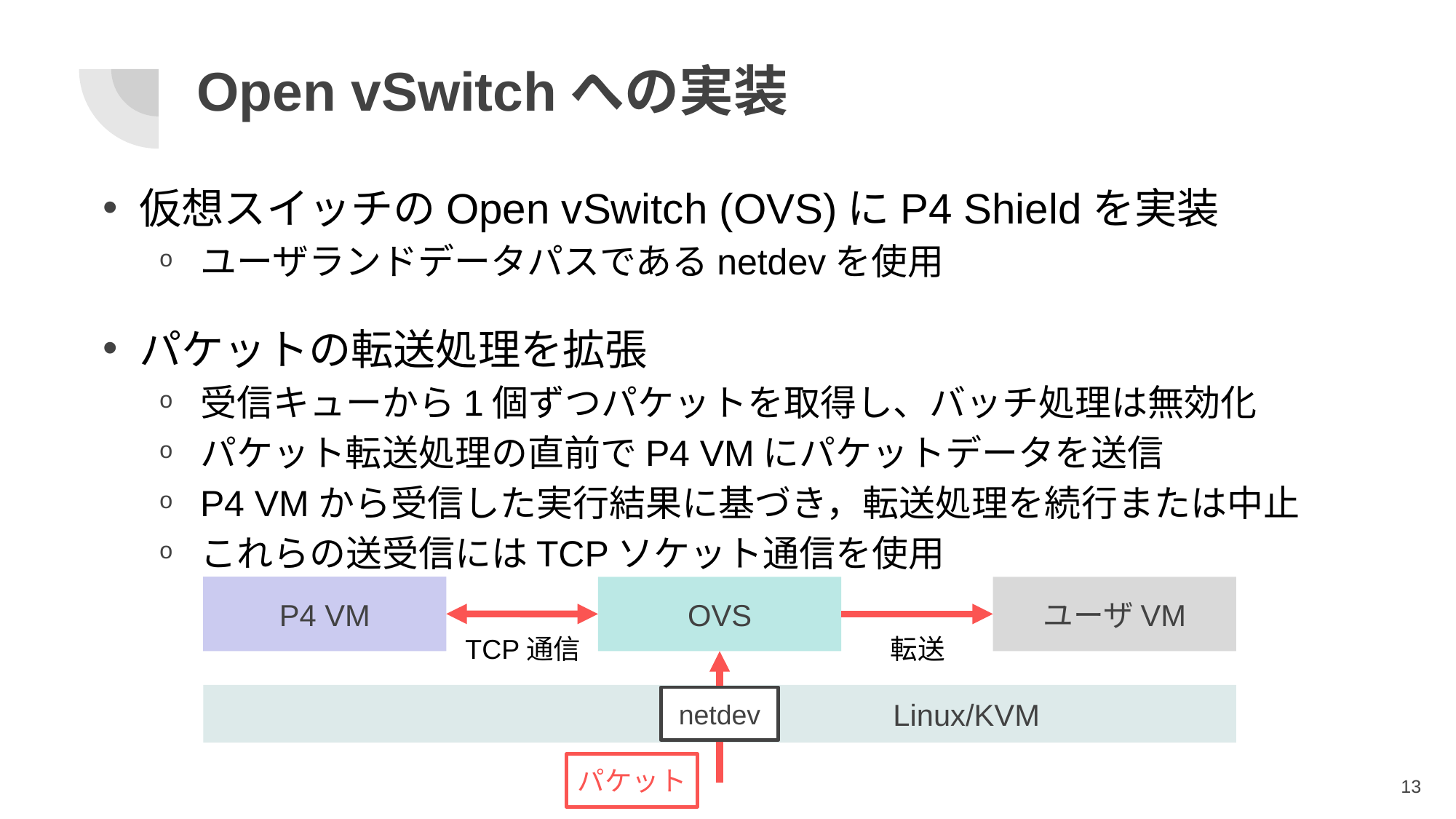

# Open vSwitchへの実装
仮想スイッチのOpen vSwitch (OVS)にP4 Shieldを実装
ユーザランドデータパスであるnetdevを使用

パケットの転送処理を拡張
受信キューから1個ずつパケットを取得し、バッチ処理は無効化
パケット転送処理の直前でP4 VMにパケットデータを送信
P4 VMから受信した実行結果に基づき，転送処理を続行または中止
これらの送受信にはTCPソケット通信を使用

P4 VM
OVS
ユーザVM
TCP通信
転送
　　　　　　　　　　　　　　　　Linux/KVM
netdev
パケット
13